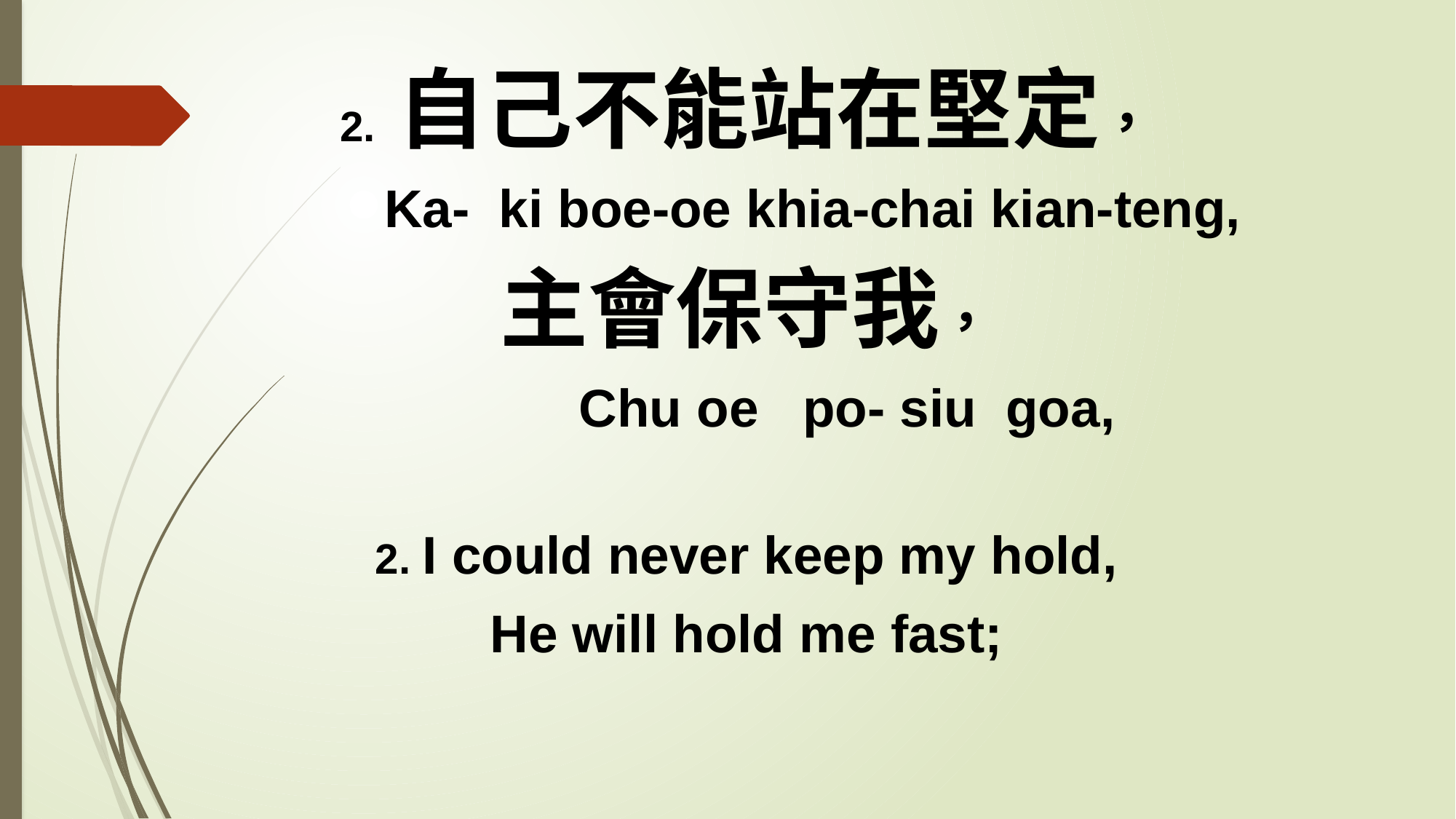

2. 自己不能站在堅定，
         Ka-  ki boe-oe khia-chai kian-teng,
主會保守我，
                        Chu oe   po- siu  goa,

2. I could never keep my hold,
He will hold me fast;